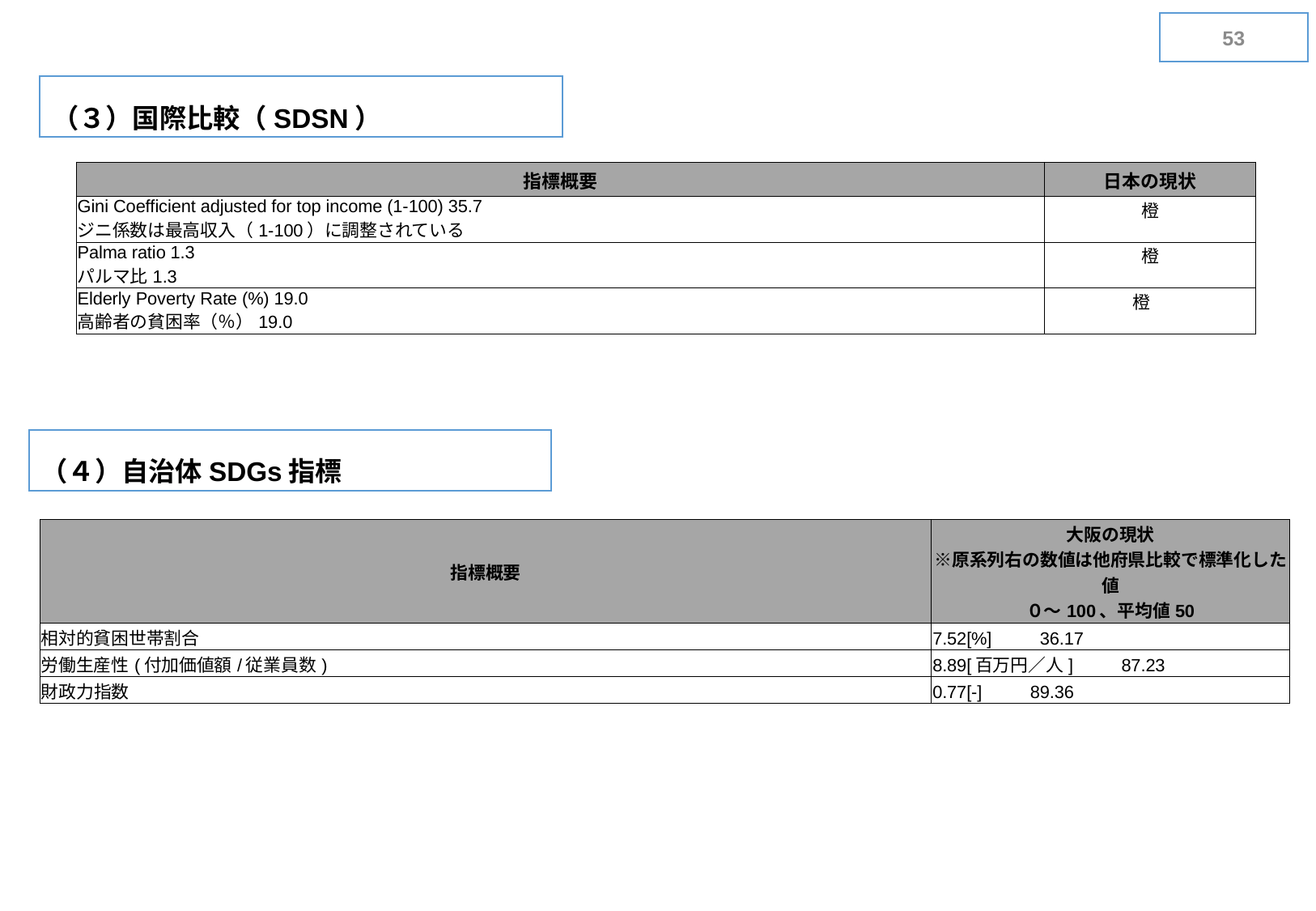

53
（３）国際比較（SDSN）
| 指標概要 | 日本の現状 |
| --- | --- |
| Gini Coefficient adjusted for top income (1-100) 35.7 ジニ係数は最高収入（1-100）に調整されている | 橙 |
| Palma ratio 1.3 パルマ比1.3 | 橙 |
| Elderly Poverty Rate (%) 19.0 高齢者の貧困率（％）19.0 | 橙 |
（４）自治体SDGs指標
| 指標概要 | 大阪の現状 ※原系列右の数値は他府県比較で標準化した値 ０～100、平均値50 |
| --- | --- |
| 相対的貧困世帯割合 | 7.52[%]　　 36.17 |
| 労働⽣産性(付加価値額/従業員数) | 8.89[百万円／⼈]　　 87.23 |
| 財政⼒指数 | 0.77[-]　　 89.36 |